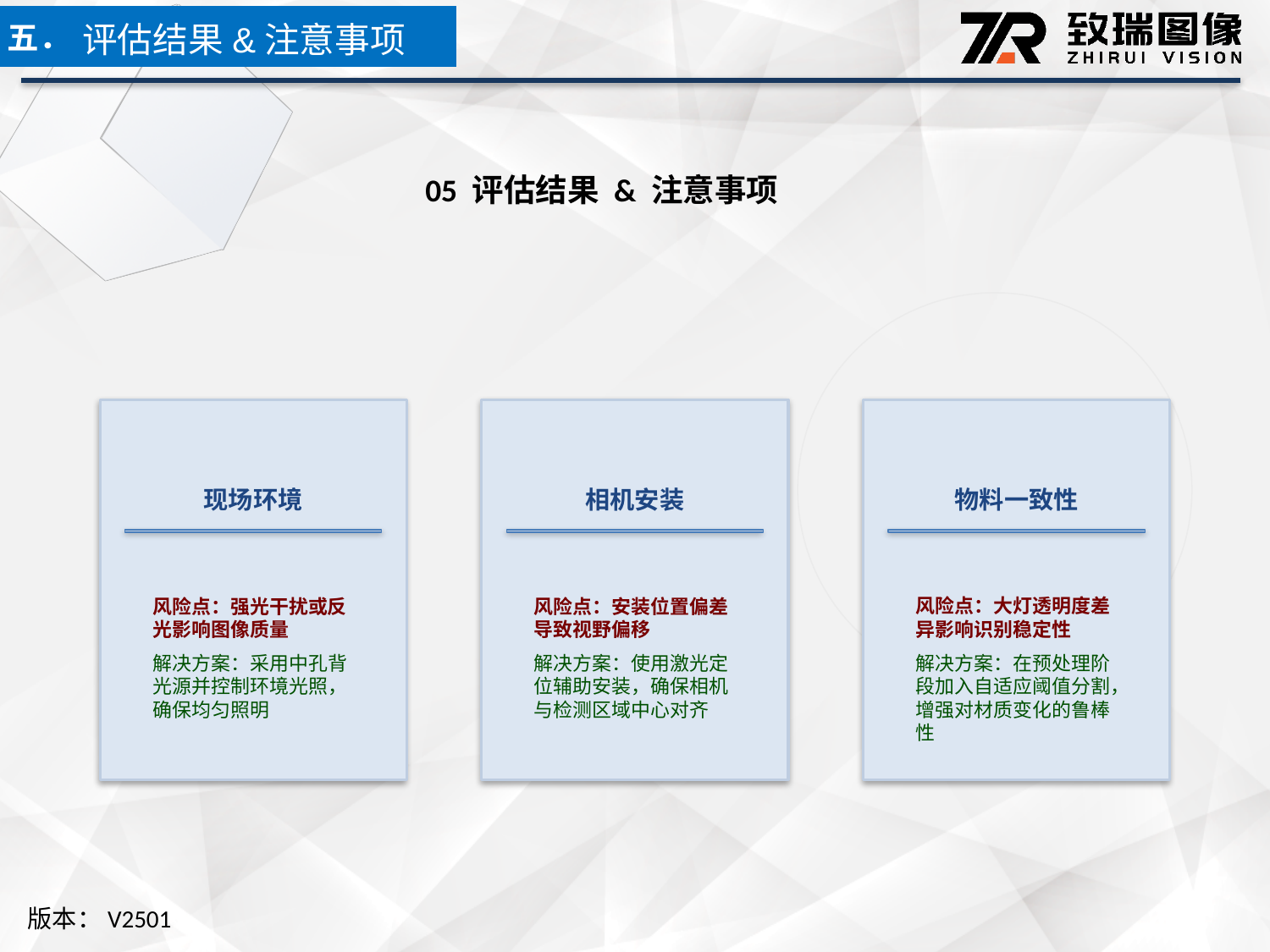

五．
评估结果&注意事项

05 评估结果 & 注意事项

现场环境

相机安装

物料一致性

风险点：强光干扰或反光影响图像质量
解决方案：采用中孔背光源并控制环境光照，确保均匀照明

风险点：安装位置偏差导致视野偏移
解决方案：使用激光定位辅助安装，确保相机与检测区域中心对齐

风险点：大灯透明度差异影响识别稳定性
解决方案：在预处理阶段加入自适应阈值分割，增强对材质变化的鲁棒性